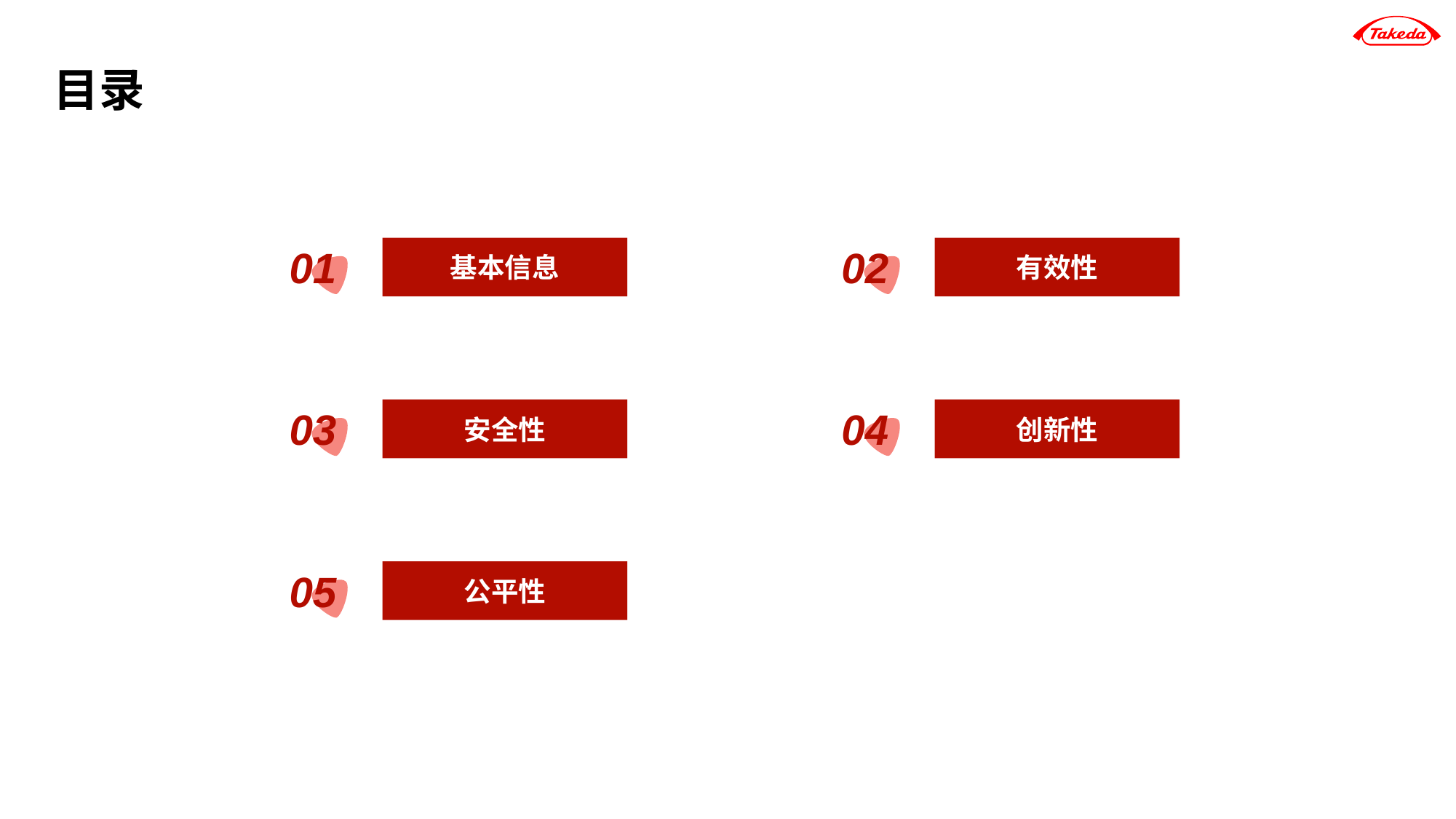

目录
01

02

基本信息
有效性
03

04

安全性
创新性
05

公平性